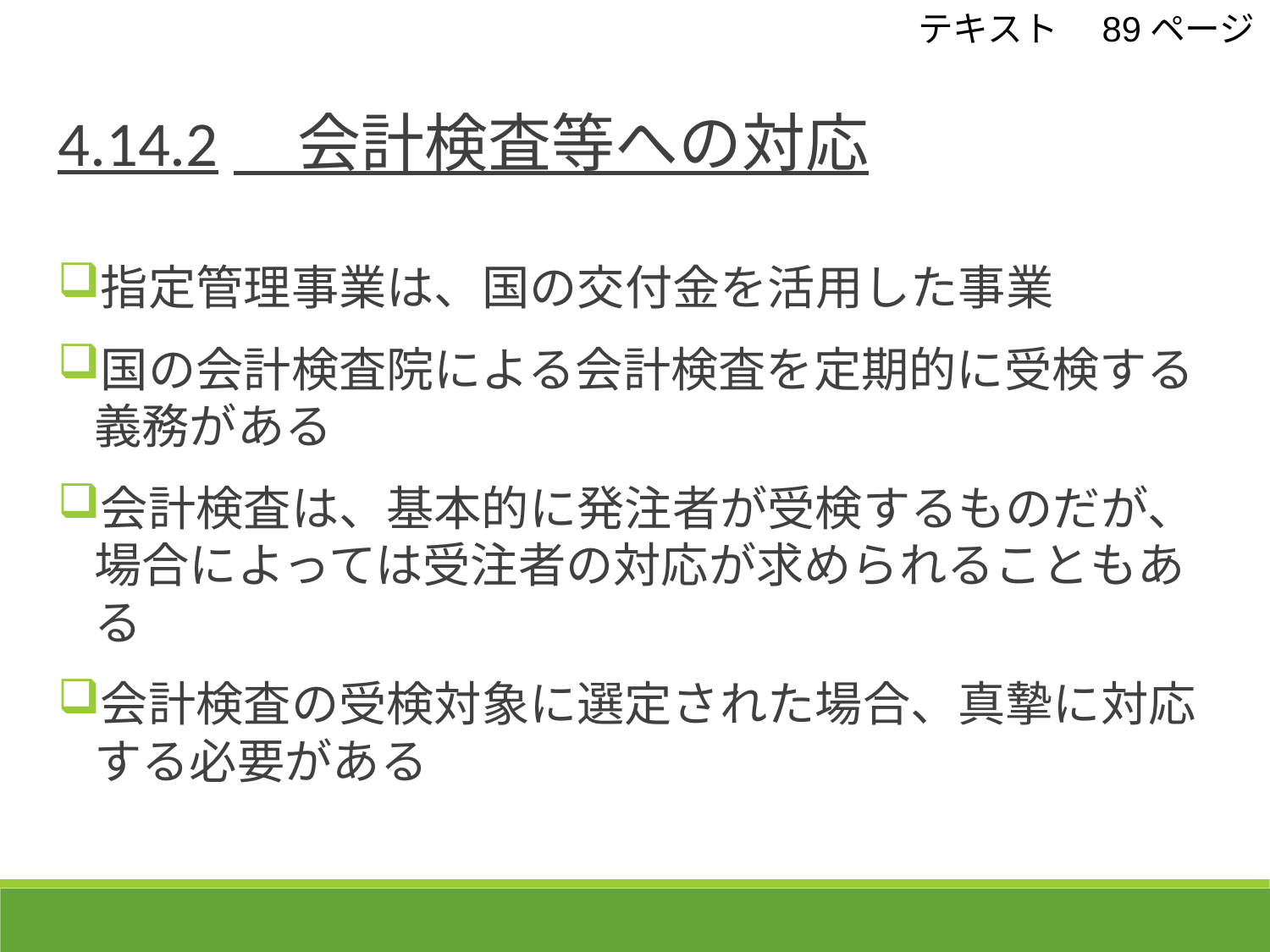

テキスト　89ページ
4.14.2　会計検査等への対応
指定管理事業は、国の交付金を活用した事業
国の会計検査院による会計検査を定期的に受検する義務がある
会計検査は、基本的に発注者が受検するものだが、場合によっては受注者の対応が求められることもある
会計検査の受検対象に選定された場合、真摯に対応する必要がある